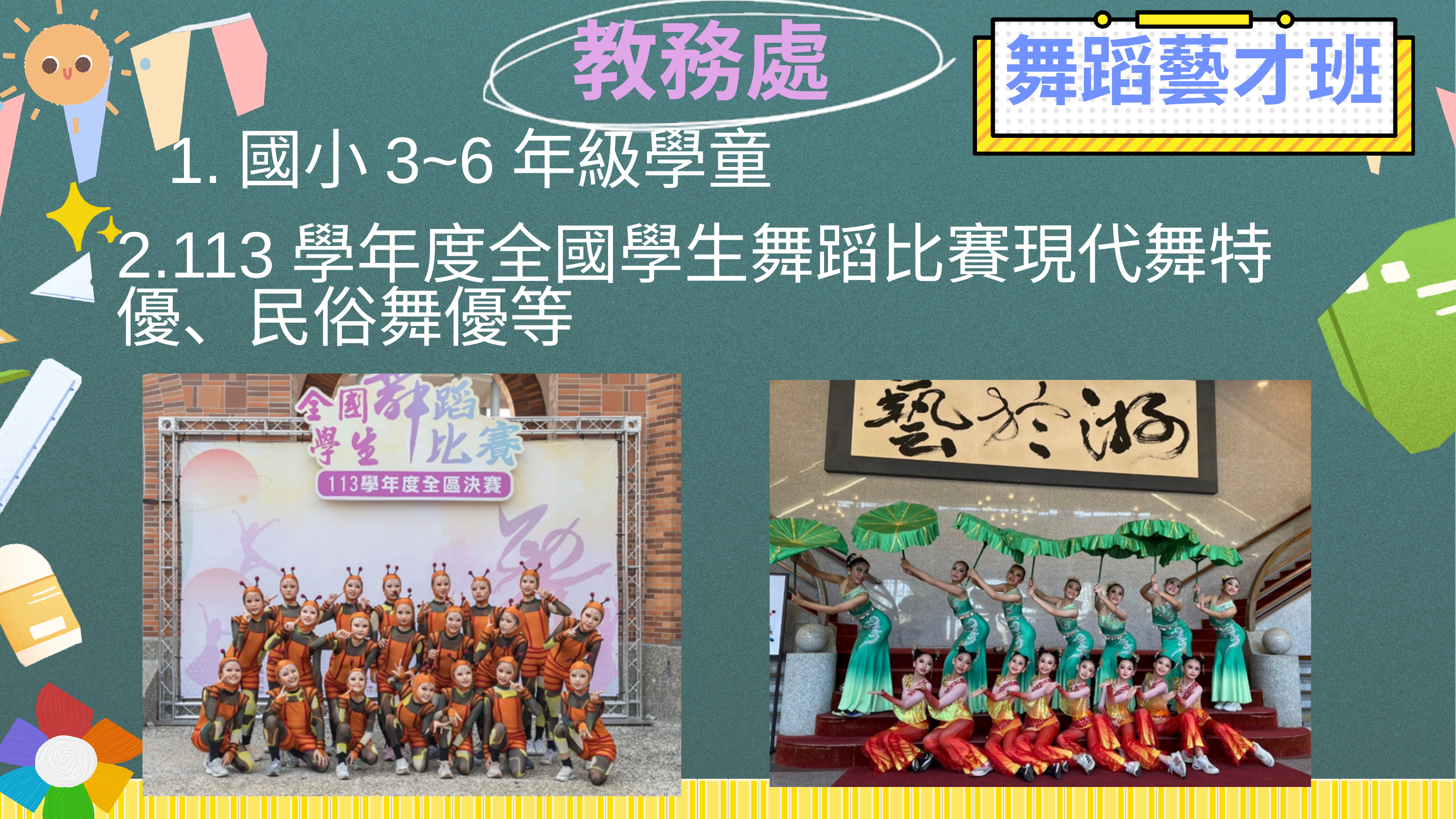

教務處
舞蹈藝才班

1.國小3~6年級學童

2.113學年度全國學生舞蹈比賽現代舞特優、民俗舞優等